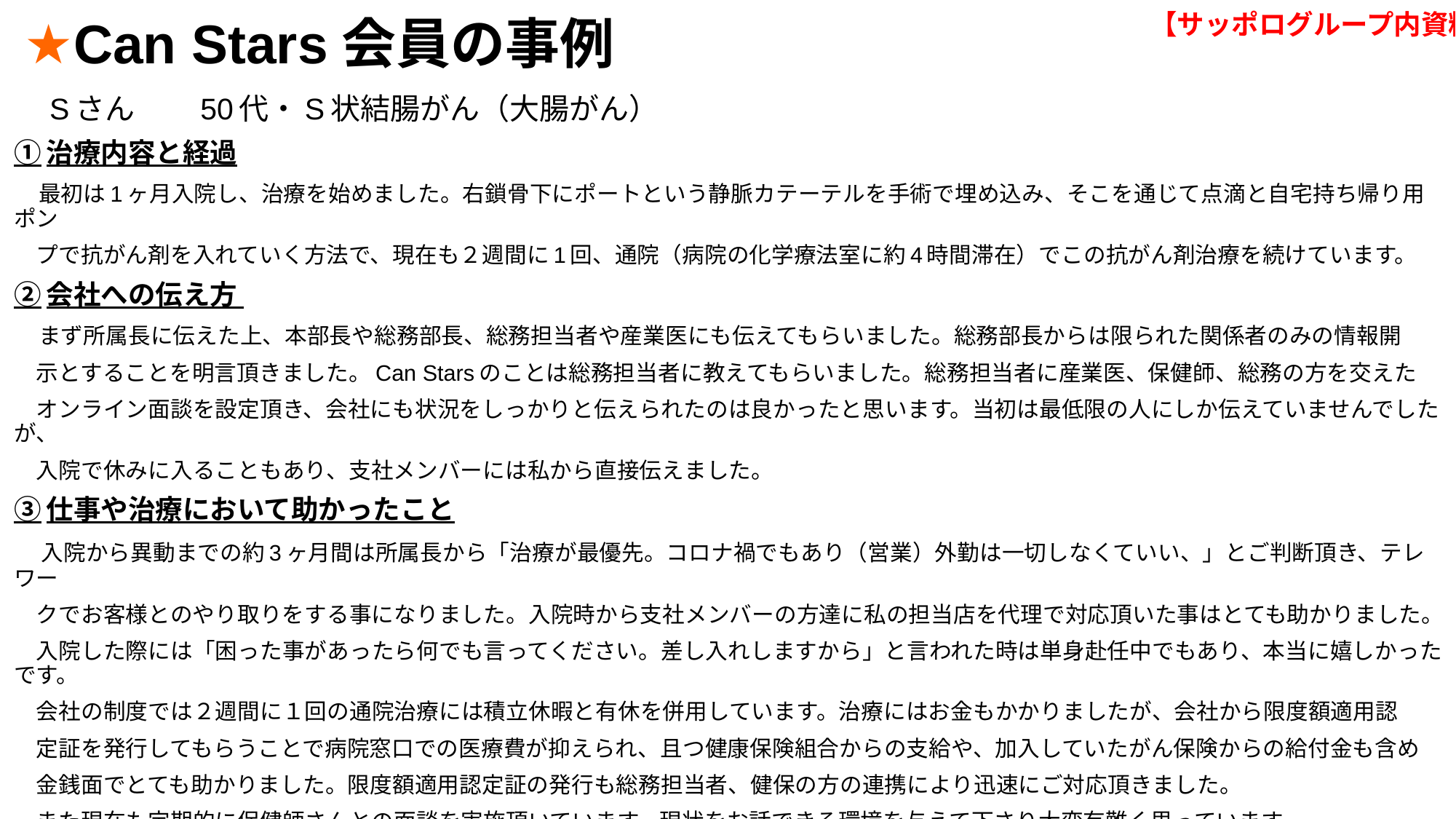

# ★Can Stars会員の事例
【サッポログループ内資料】
　Sさん　　50代・S状結腸がん（大腸がん）
①治療内容と経過
　最初は1ヶ月入院し、治療を始めました。右鎖骨下にポートという静脈カテーテルを手術で埋め込み、そこを通じて点滴と自宅持ち帰り用ポン
　プで抗がん剤を入れていく方法で、現在も２週間に1回、通院（病院の化学療法室に約4時間滞在）でこの抗がん剤治療を続けています。
②会社への伝え方
　まず所属長に伝えた上、本部長や総務部長、総務担当者や産業医にも伝えてもらいました。総務部長からは限られた関係者のみの情報開
　示とすることを明言頂きました。Can Starsのことは総務担当者に教えてもらいました。総務担当者に産業医、保健師、総務の方を交えた
　オンライン面談を設定頂き、会社にも状況をしっかりと伝えられたのは良かったと思います。当初は最低限の人にしか伝えていませんでしたが、
　入院で休みに入ることもあり、支社メンバーには私から直接伝えました。
➂仕事や治療において助かったこと
　入院から異動までの約3ヶ月間は所属長から「治療が最優先。コロナ禍でもあり（営業）外勤は一切しなくていい、」とご判断頂き、テレワー
　クでお客様とのやり取りをする事になりました。入院時から支社メンバーの方達に私の担当店を代理で対応頂いた事はとても助かりました。
　入院した際には「困った事があったら何でも言ってください。差し入れしますから」と言われた時は単身赴任中でもあり、本当に嬉しかったです。
　会社の制度では２週間に１回の通院治療には積立休暇と有休を併用しています。治療にはお金もかかりましたが、会社から限度額適用認
　定証を発行してもらうことで病院窓口での医療費が抑えられ、且つ健康保険組合からの支給や、加入していたがん保険からの給付金も含め
　金銭面でとても助かりました。限度額適用認定証の発行も総務担当者、健保の方の連携により迅速にご対応頂きました。
　また現在も定期的に保健師さんとの面談を実施頂いています。現状をお話できる環境を与えて下さり大変有難く思っています。